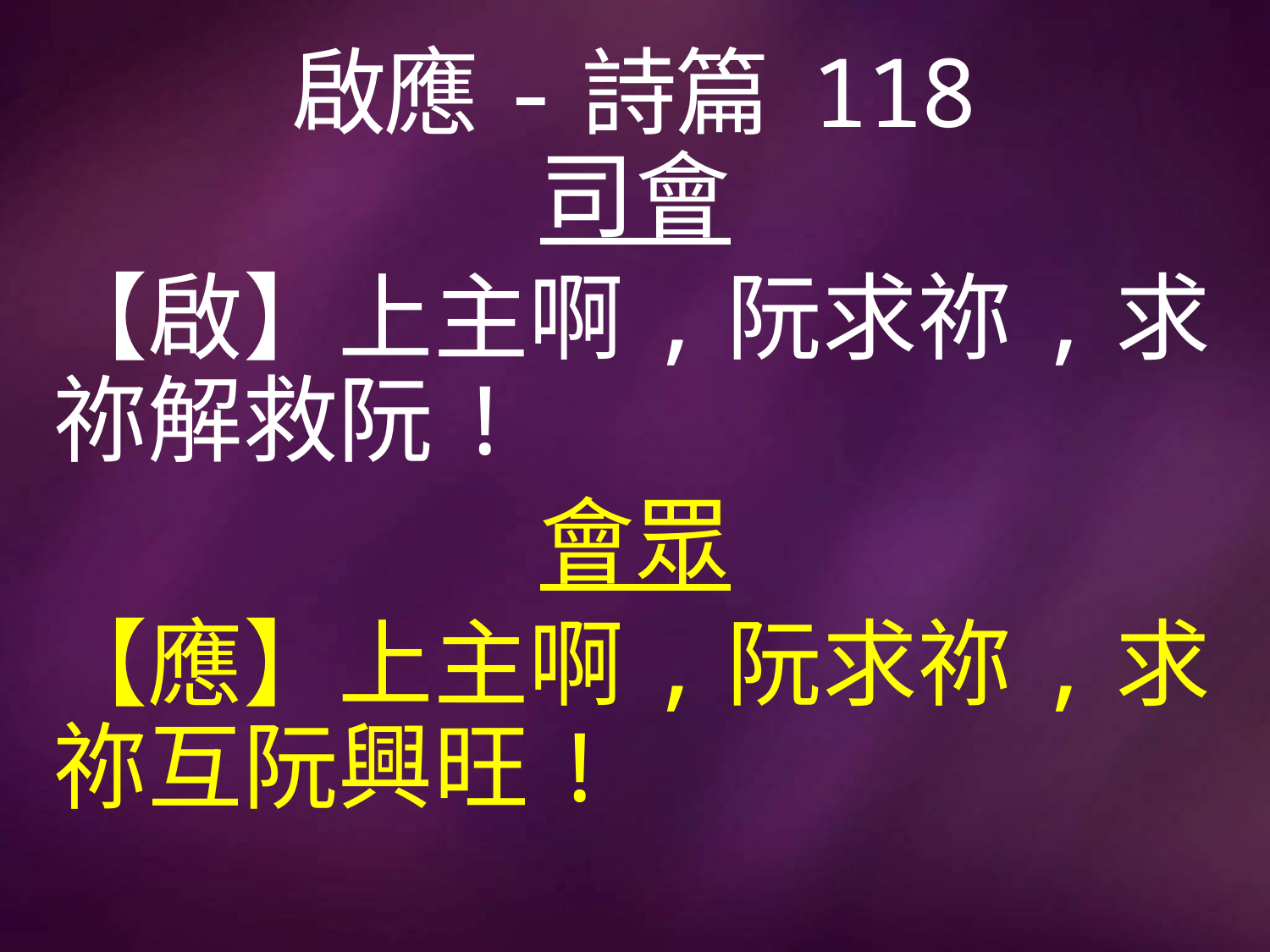

# 啟應-詩篇 118
司會
【啟】上主啊,阮求祢,求祢解救阮!
會眾
【應】上主啊,阮求祢,求祢互阮興旺!